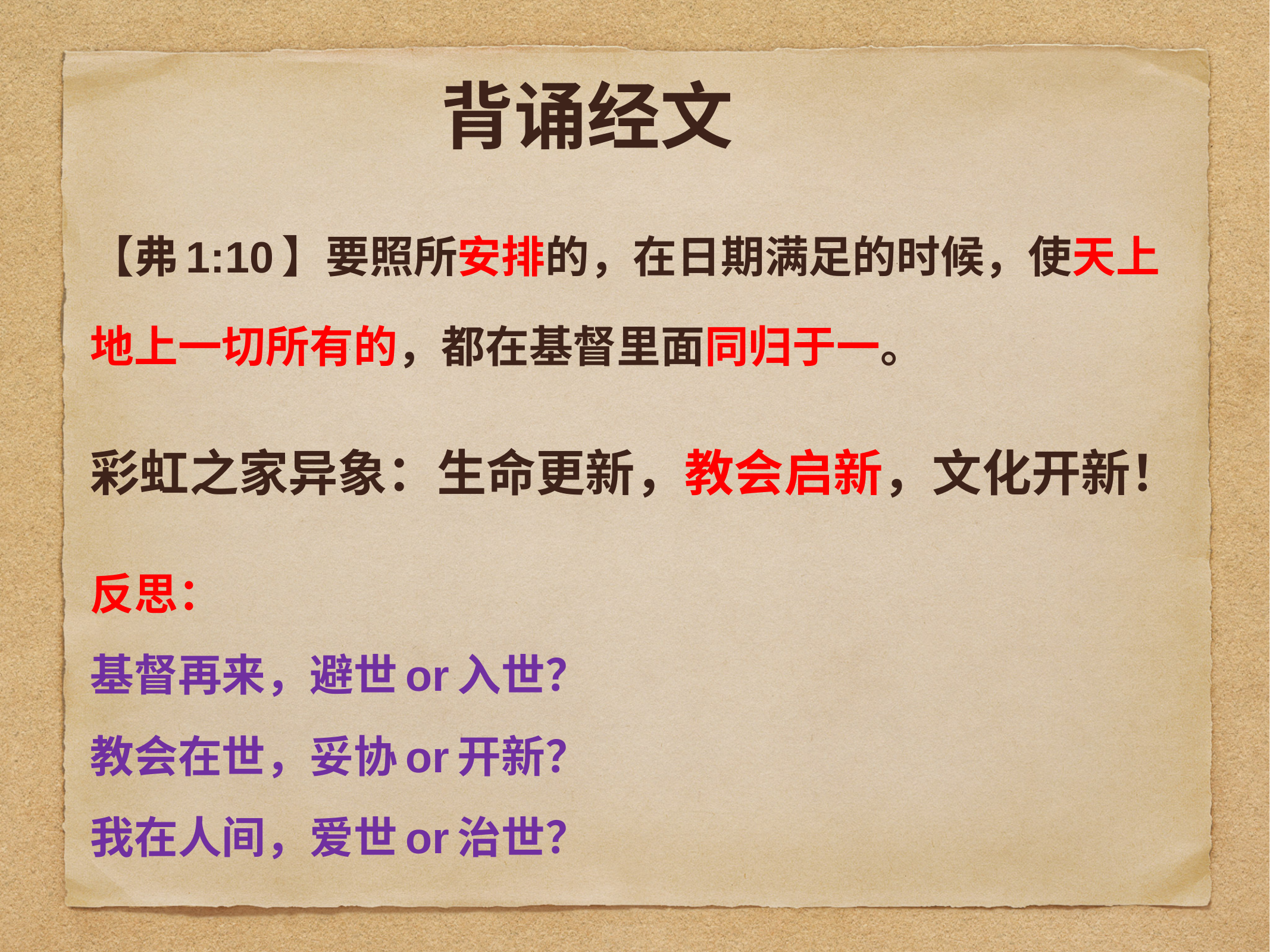

# 背诵经文
【弗1:10】要照所安排的，在日期满足的时候，使天上地上一切所有的，都在基督里面同归于一。
彩虹之家异象：生命更新，教会启新，文化开新！
反思：
基督再来，避世or入世？
教会在世，妥协or开新？
我在人间，爱世or治世？